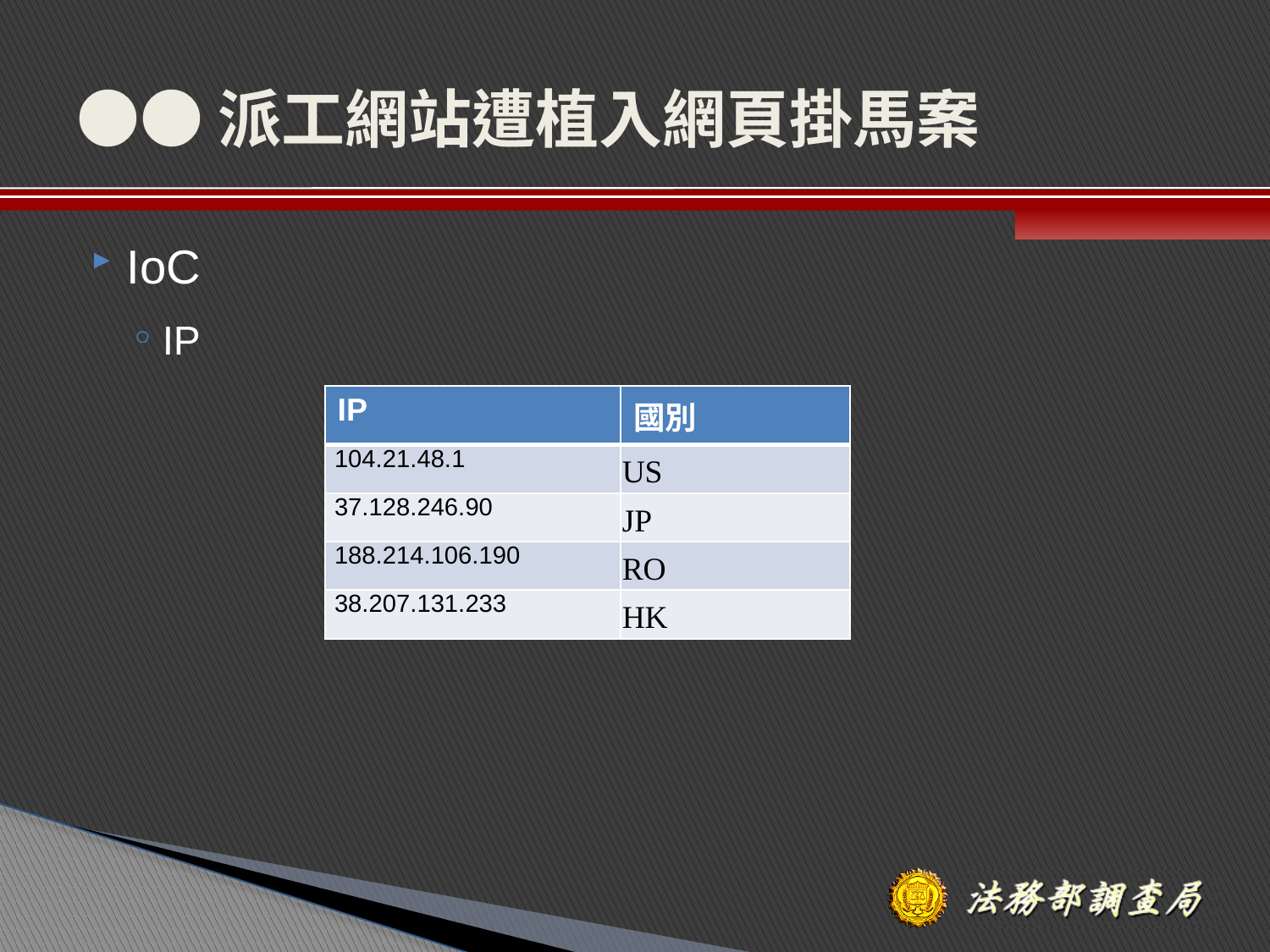

# ●●派工網站遭植入網頁掛馬案
IoC
IP
| IP | 國別 |
| --- | --- |
| 104.21.48.1 | US |
| 37.128.246.90 | JP |
| 188.214.106.190 | RO |
| 38.207.131.233 | HK |